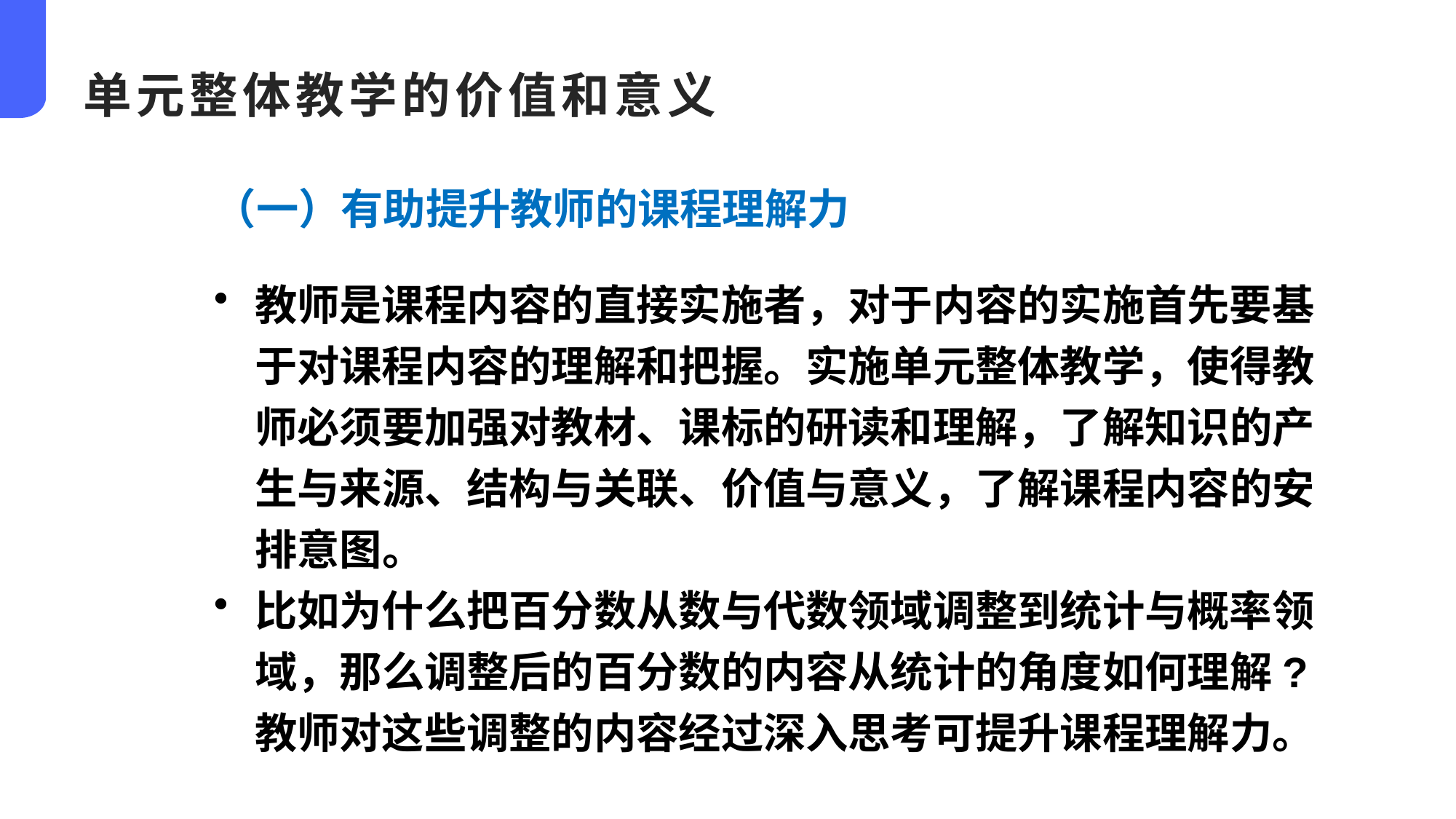

单元整体教学的价值和意义
（一）有助提升教师的课程理解力
教师是课程内容的直接实施者，对于内容的实施首先要基于对课程内容的理解和把握。实施单元整体教学，使得教师必须要加强对教材、课标的研读和理解，了解知识的产生与来源、结构与关联、价值与意义，了解课程内容的安排意图。
比如为什么把百分数从数与代数领域调整到统计与概率领域，那么调整后的百分数的内容从统计的角度如何理解? 教师对这些调整的内容经过深入思考可提升课程理解力。